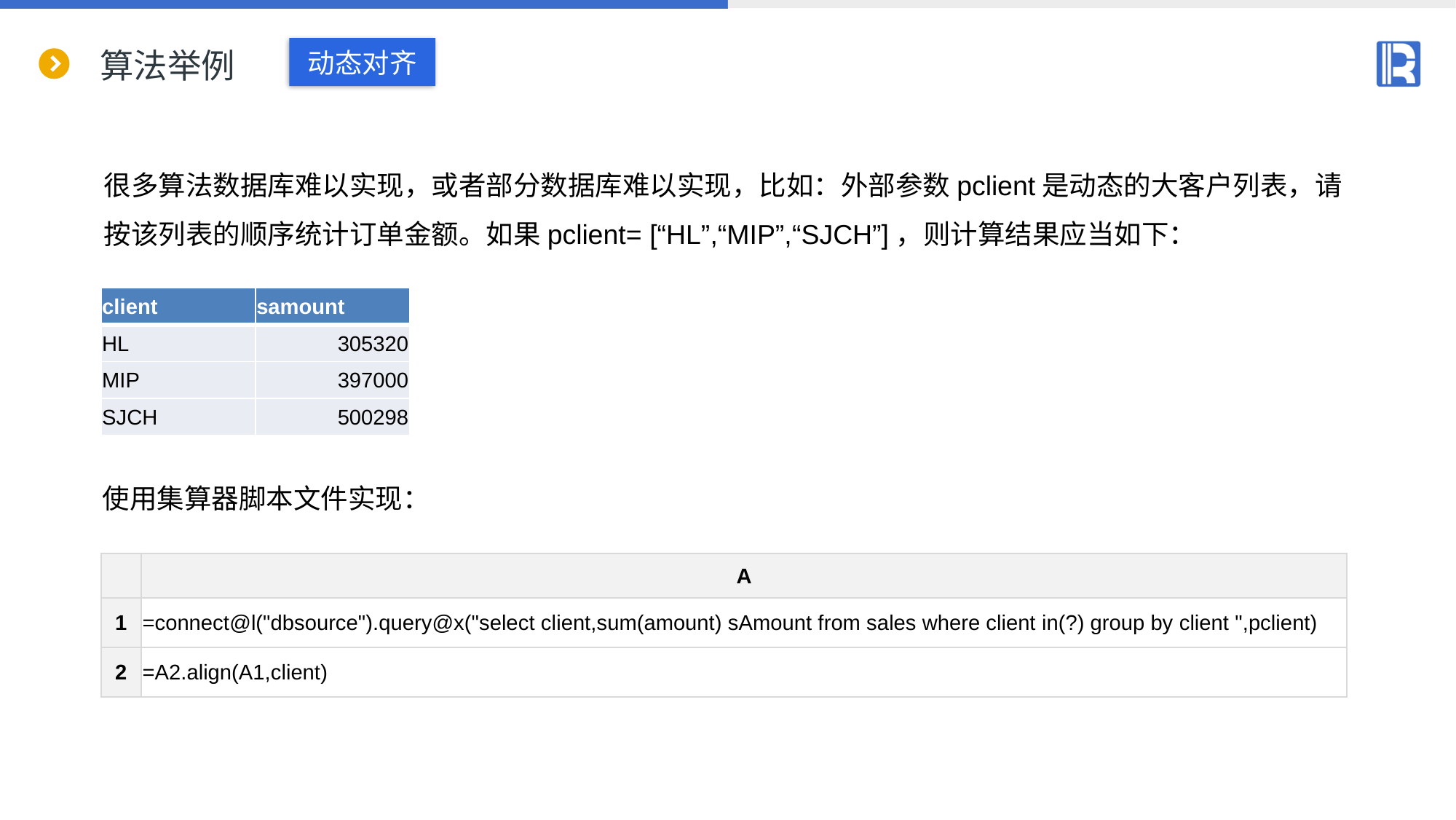

# 算法举例
动态对齐
很多算法数据库难以实现，或者部分数据库难以实现，比如：外部参数pclient是动态的大客户列表，请按该列表的顺序统计订单金额。如果pclient= [“HL”,“MIP”,“SJCH”]，则计算结果应当如下：
| client | samount |
| --- | --- |
| HL | 305320 |
| MIP | 397000 |
| SJCH | 500298 |
使用集算器脚本文件实现：
|  | A |
| --- | --- |
| 1 | =connect@l("dbsource").query@x("select client,sum(amount) sAmount from sales where client in(?) group by client ",pclient) |
| 2 | =A2.align(A1,client) |